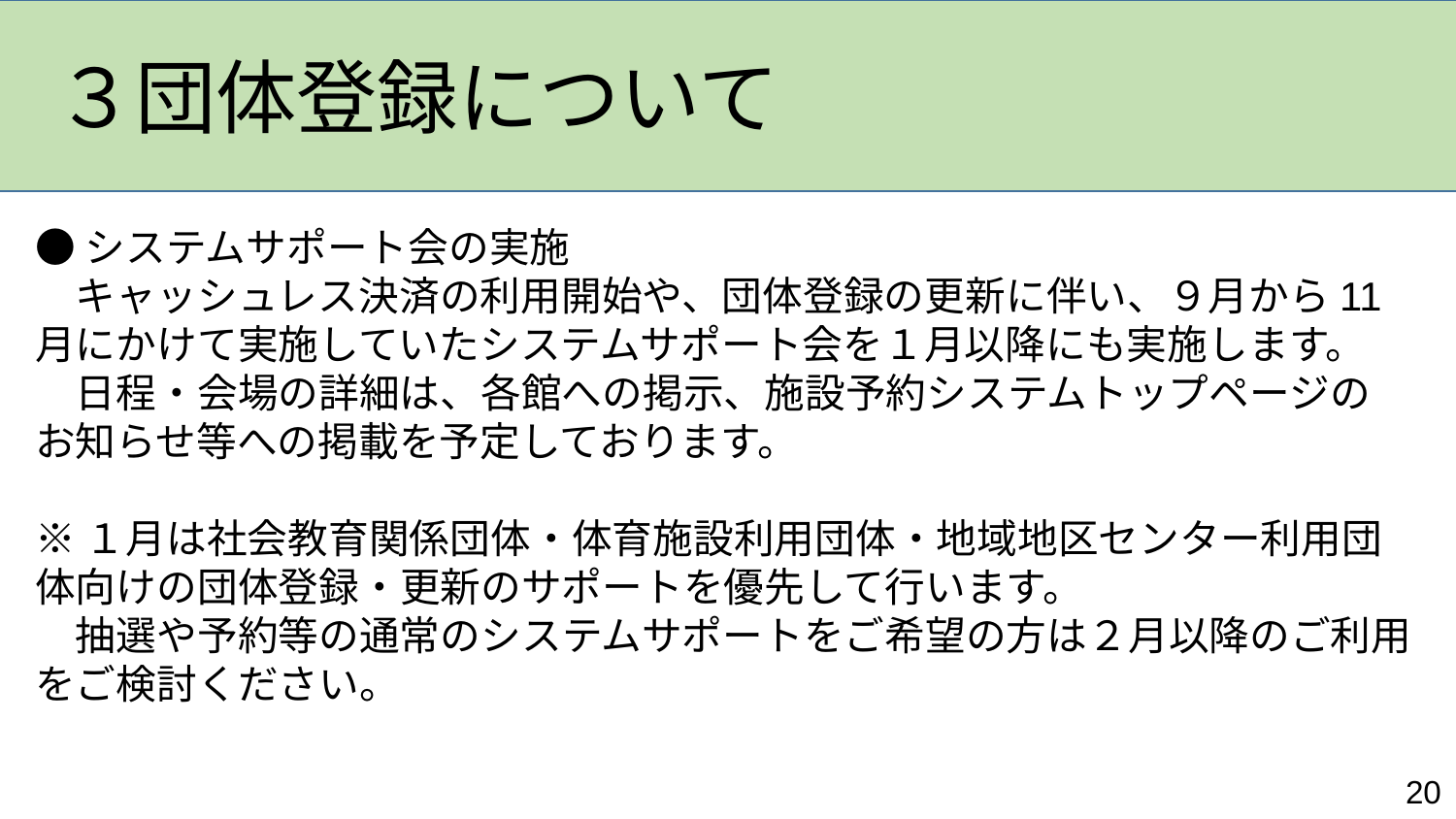

３団体登録について
●システムサポート会の実施
　キャッシュレス決済の利用開始や、団体登録の更新に伴い、９月から11月にかけて実施していたシステムサポート会を１月以降にも実施します。
　日程・会場の詳細は、各館への掲示、施設予約システムトップページの
お知らせ等への掲載を予定しております。

※１月は社会教育関係団体・体育施設利用団体・地域地区センター利用団体向けの団体登録・更新のサポートを優先して行います。
　抽選や予約等の通常のシステムサポートをご希望の方は２月以降のご利用をご検討ください。
20